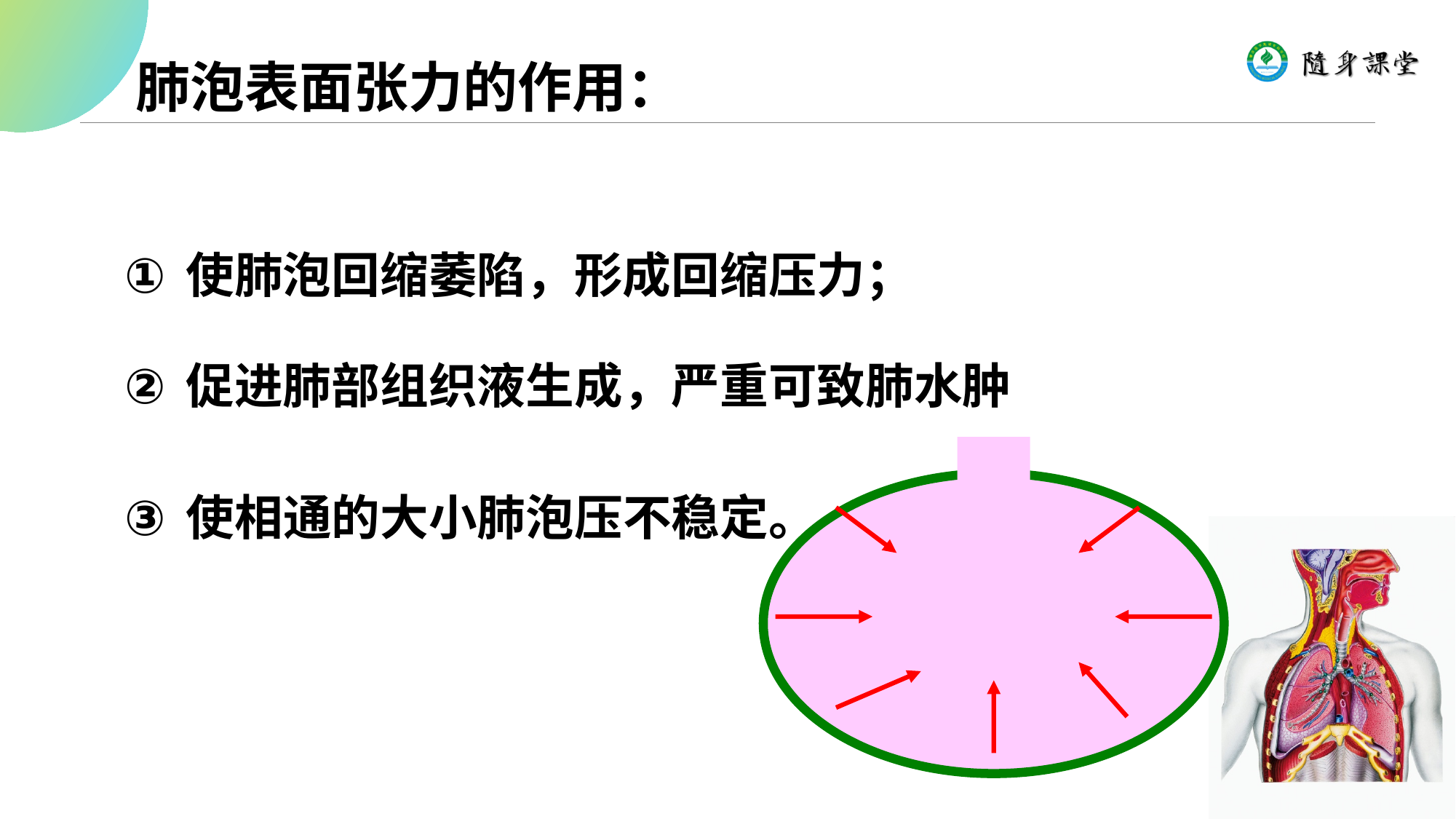

肺泡表面张力的作用：
使肺泡回缩萎陷，形成回缩压力；
促进肺部组织液生成，严重可致肺水肿

使相通的大小肺泡压不稳定。